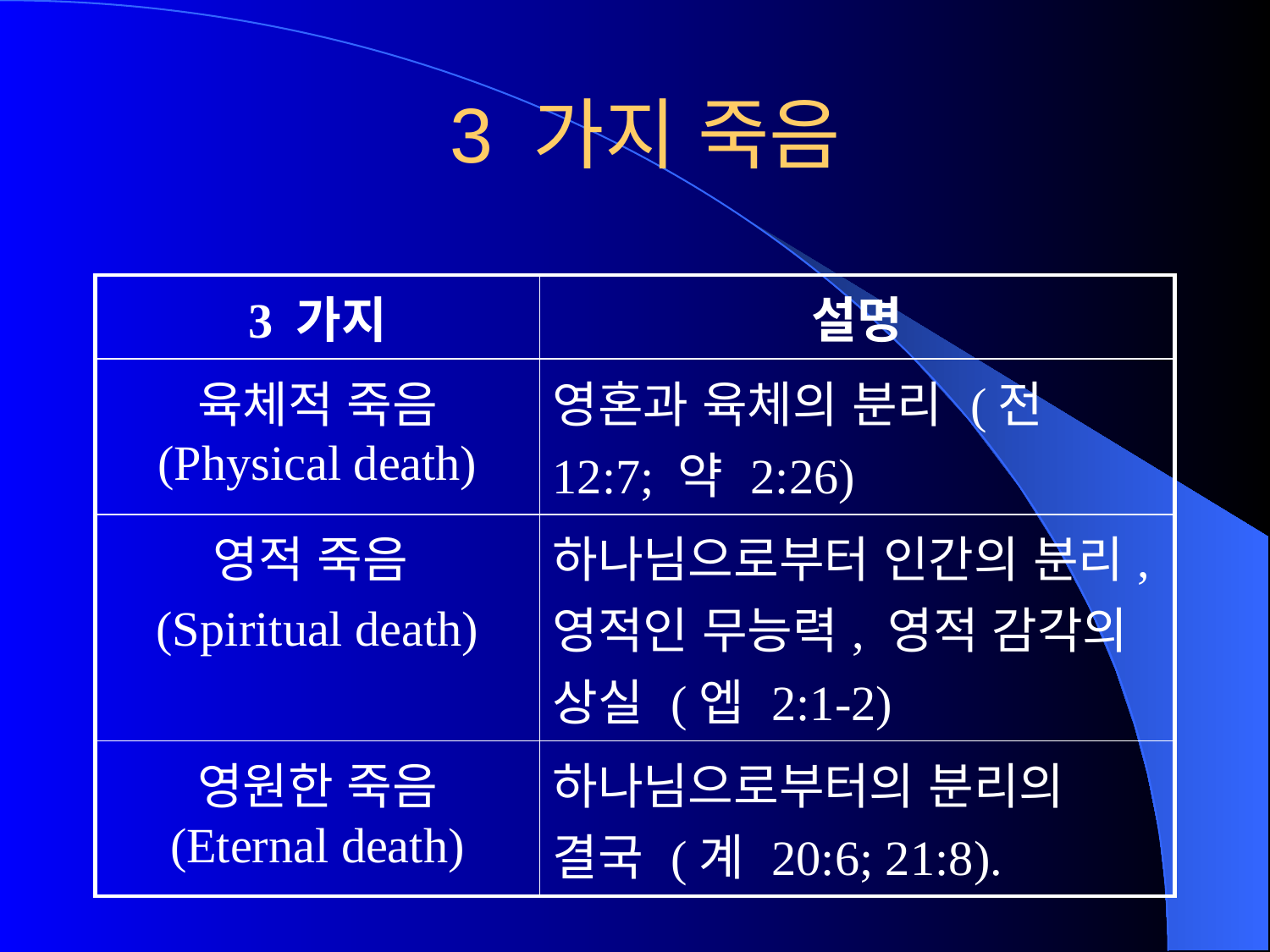

# 3 가지 죽음
| 3 가지 | 설명 |
| --- | --- |
| 육체적 죽음 (Physical death) | 영혼과 육체의 분리 (전 12:7; 약 2:26) |
| 영적 죽음 (Spiritual death) | 하나님으로부터 인간의 분리, 영적인 무능력, 영적 감각의 상실 (엡 2:1-2) |
| 영원한 죽음 (Eternal death) | 하나님으로부터의 분리의 결국 (계 20:6; 21:8). |